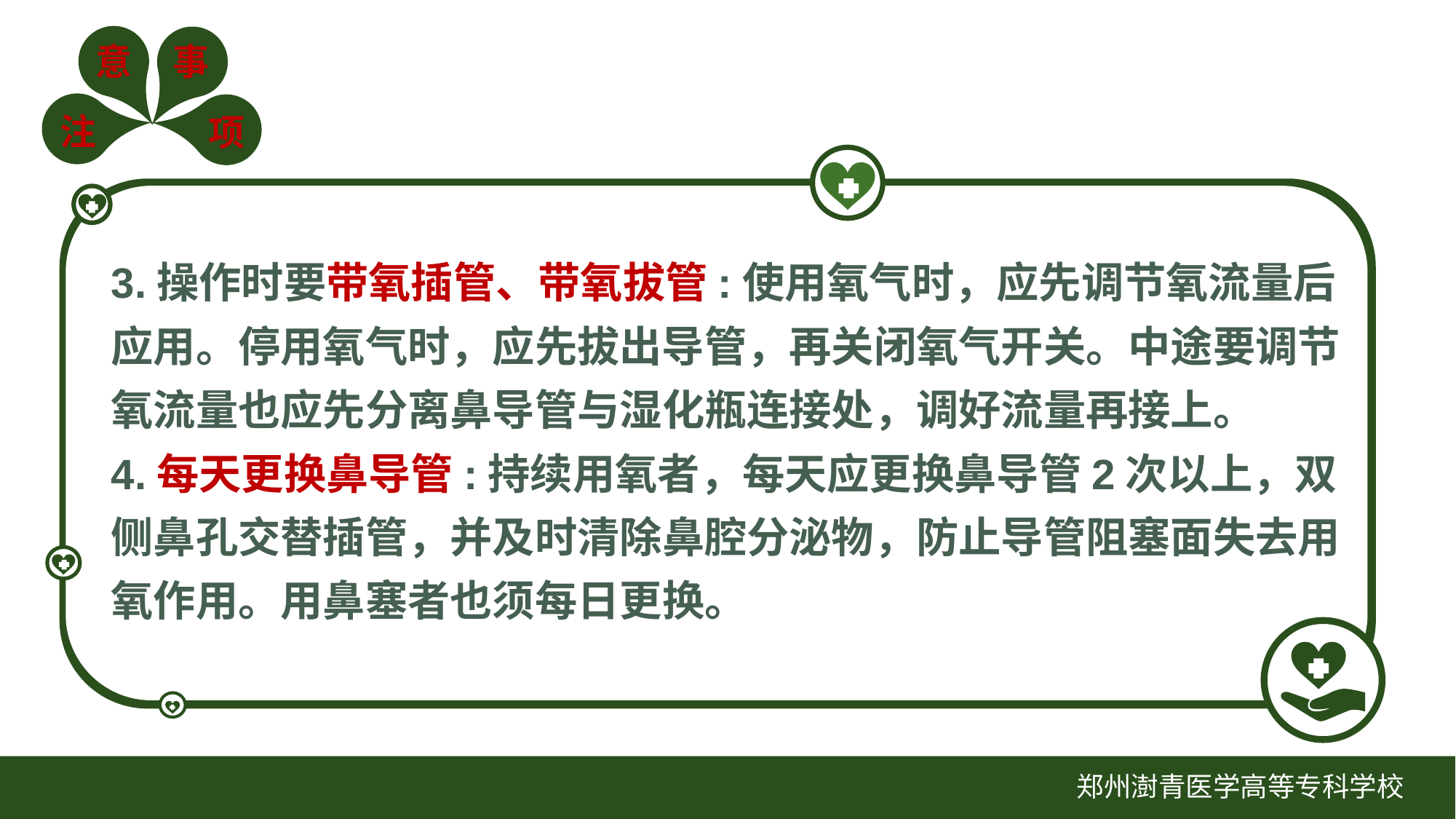

3.操作时要带氧插管、带氧拔管:使用氧气时，应先调节氧流量后应用。停用氧气时，应先拔出导管，再关闭氧气开关。中途要调节氧流量也应先分离鼻导管与湿化瓶连接处，调好流量再接上。
4.每天更换鼻导管:持续用氧者，每天应更换鼻导管2次以上，双侧鼻孔交替插管，并及时清除鼻腔分泌物，防止导管阻塞面失去用氧作用。用鼻塞者也须每日更换。
郑州澍青医学高等专科学校